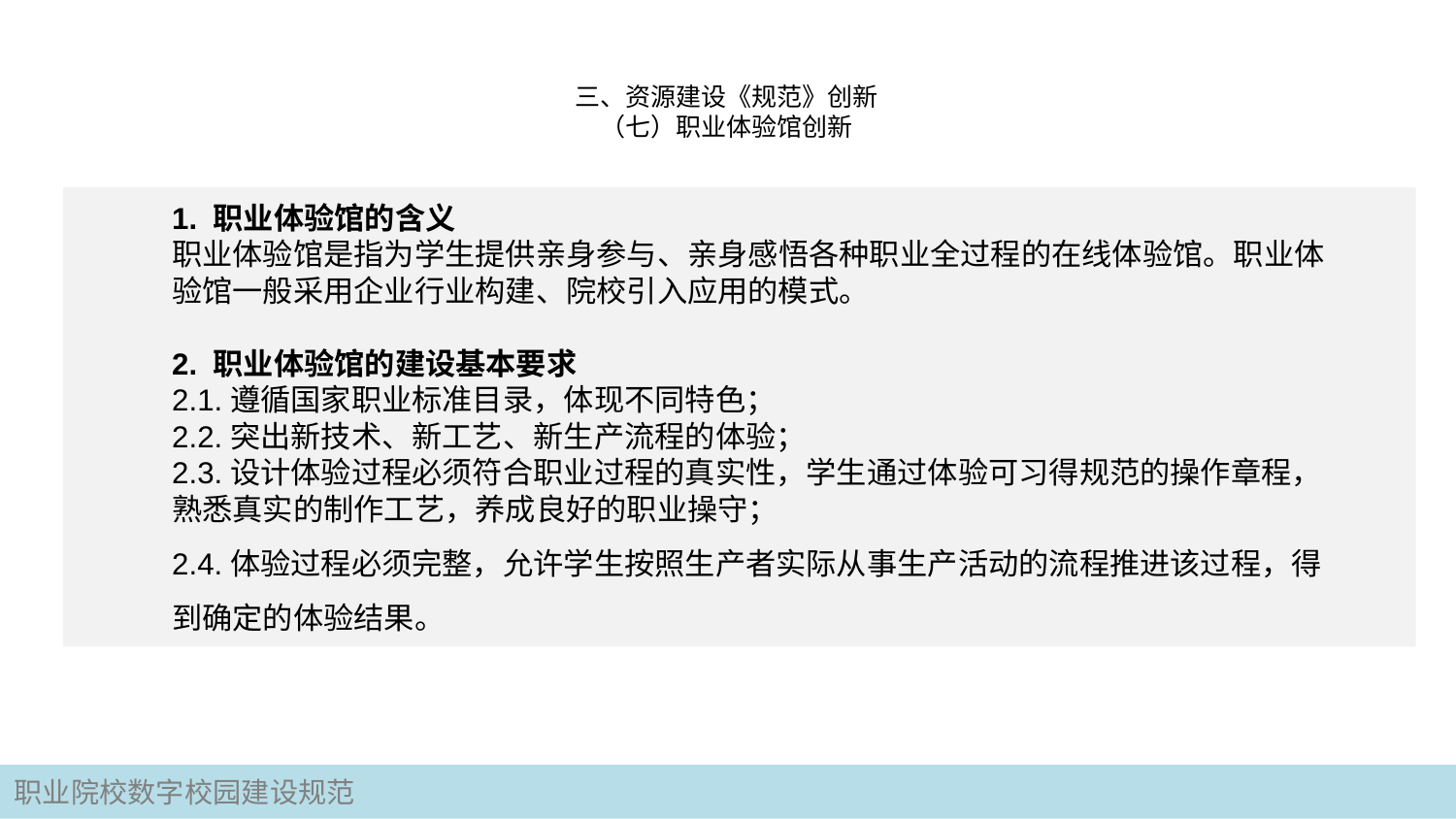

# 三、资源建设《规范》创新 （七）职业体验馆创新

1. 职业体验馆的含义
职业体验馆是指为学生提供亲身参与、亲身感悟各种职业全过程的在线体验馆。职业体验馆一般采用企业行业构建、院校引入应用的模式。

2. 职业体验馆的建设基本要求
2.1.遵循国家职业标准目录，体现不同特色；
2.2.突出新技术、新工艺、新生产流程的体验；
2.3.设计体验过程必须符合职业过程的真实性，学生通过体验可习得规范的操作章程，熟悉真实的制作工艺，养成良好的职业操守；
2.4.体验过程必须完整，允许学生按照生产者实际从事生产活动的流程推进该过程，得到确定的体验结果。
职业院校数字校园建设规范